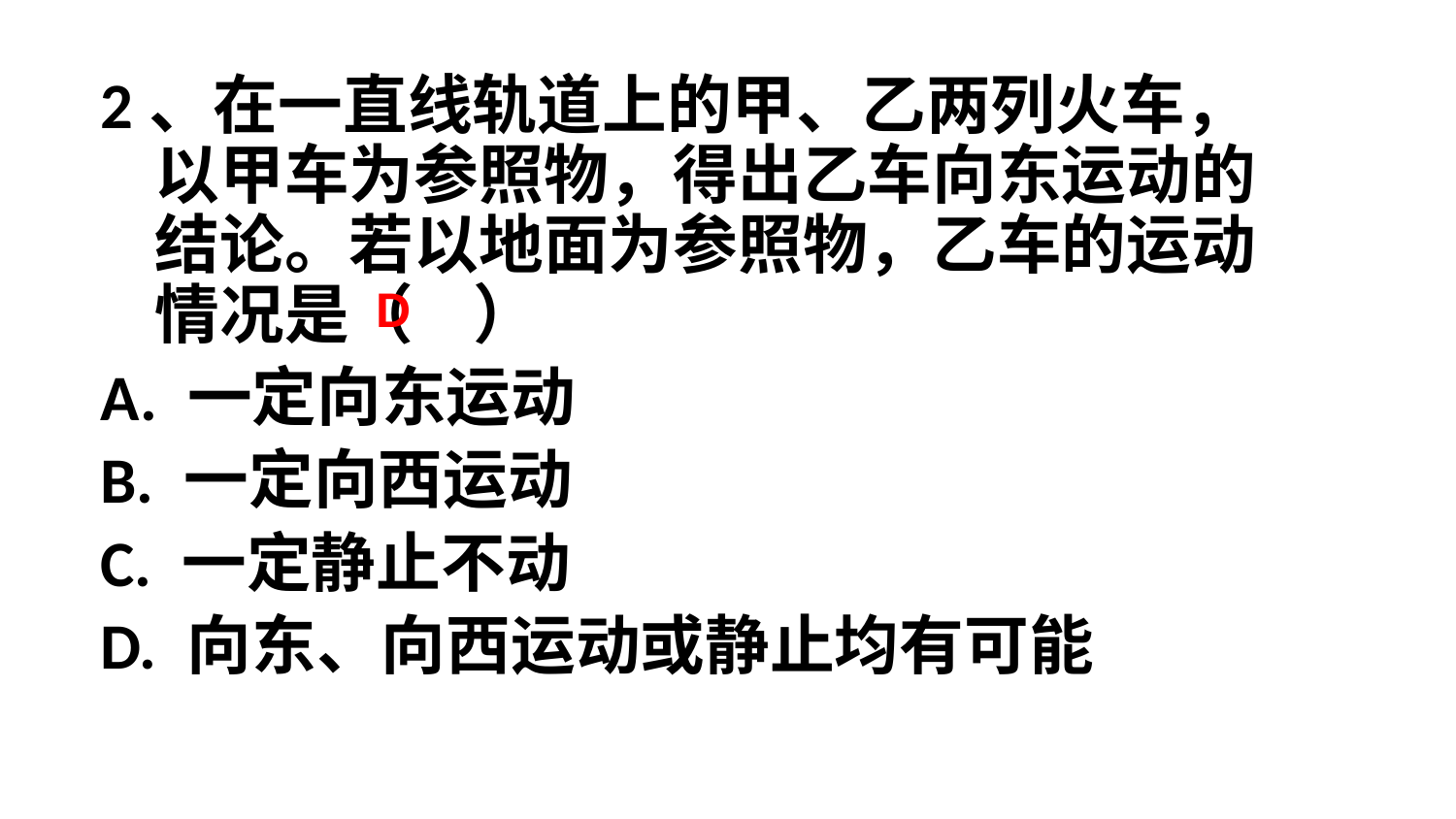

2、在一直线轨道上的甲、乙两列火车，以甲车为参照物，得出乙车向东运动的结论。若以地面为参照物，乙车的运动情况是（    ）
A. 一定向东运动
B. 一定向西运动
C. 一定静止不动
D. 向东、向西运动或静止均有可能
D